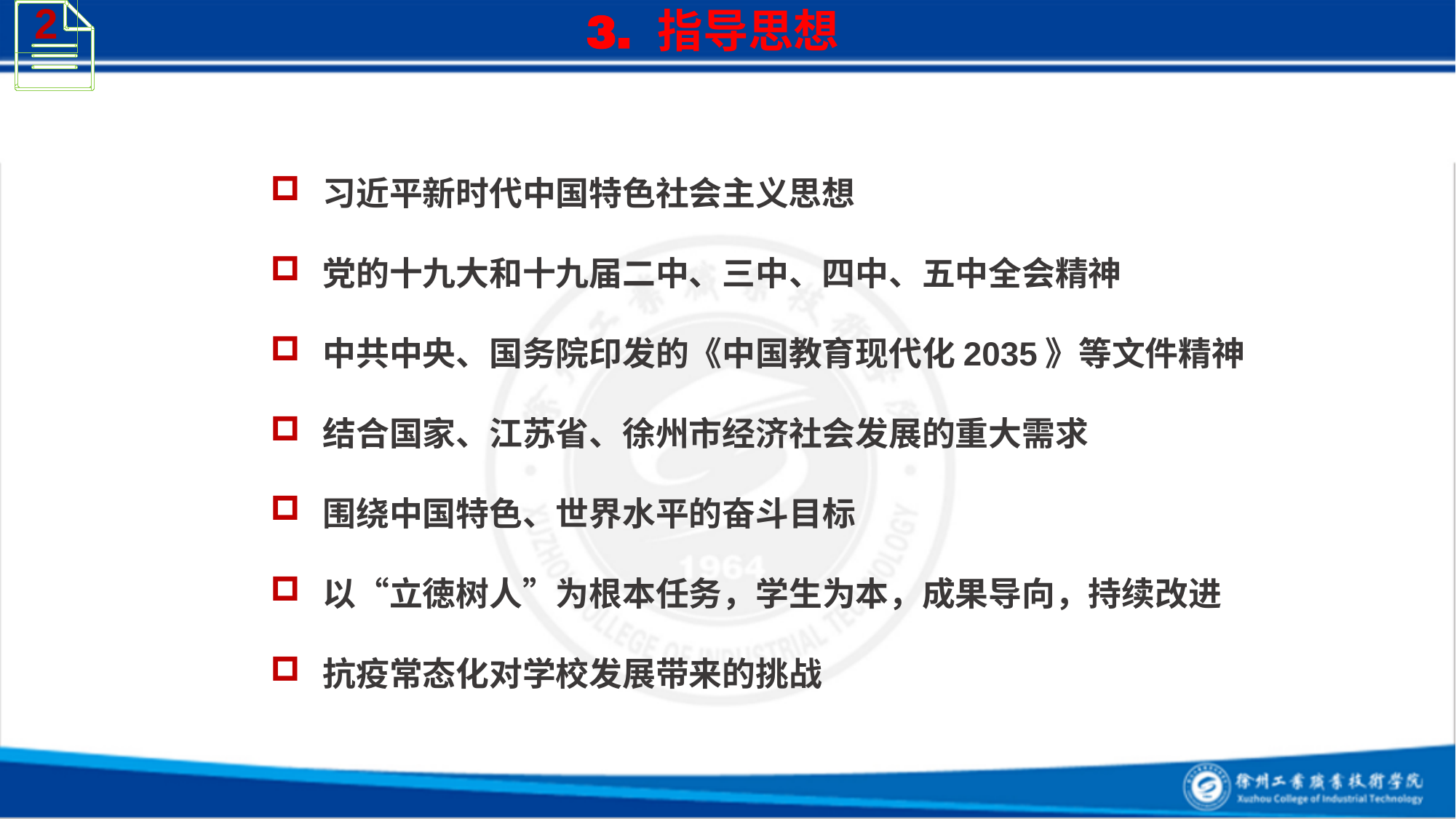

2
3. 指导思想
习近平新时代中国特色社会主义思想
党的十九大和十九届二中、三中、四中、五中全会精神
中共中央、国务院印发的《中国教育现代化2035》等文件精神
结合国家、江苏省、徐州市经济社会发展的重大需求
围绕中国特色、世界水平的奋斗目标
以“立徳树人”为根本任务，学生为本，成果导向，持续改进
抗疫常态化对学校发展带来的挑战